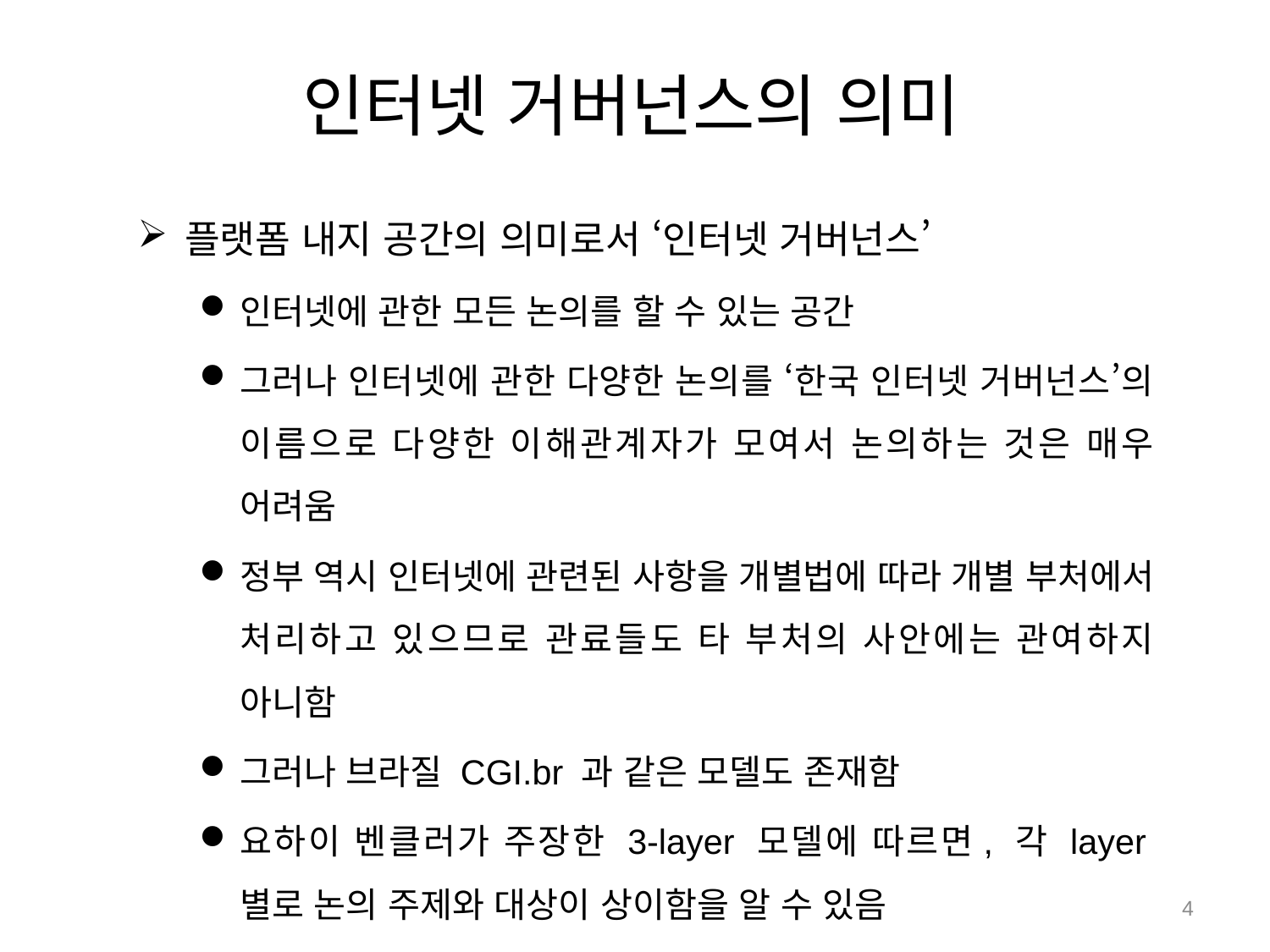

# 인터넷 거버넌스의 의미
플랫폼 내지 공간의 의미로서 ‘인터넷 거버넌스’
인터넷에 관한 모든 논의를 할 수 있는 공간
그러나 인터넷에 관한 다양한 논의를 ‘한국 인터넷 거버넌스’의 이름으로 다양한 이해관계자가 모여서 논의하는 것은 매우 어려움
정부 역시 인터넷에 관련된 사항을 개별법에 따라 개별 부처에서 처리하고 있으므로 관료들도 타 부처의 사안에는 관여하지 아니함
그러나 브라질 CGI.br 과 같은 모델도 존재함
요하이 벤클러가 주장한 3-layer 모델에 따르면, 각 layer별로 논의 주제와 대상이 상이함을 알 수 있음
4